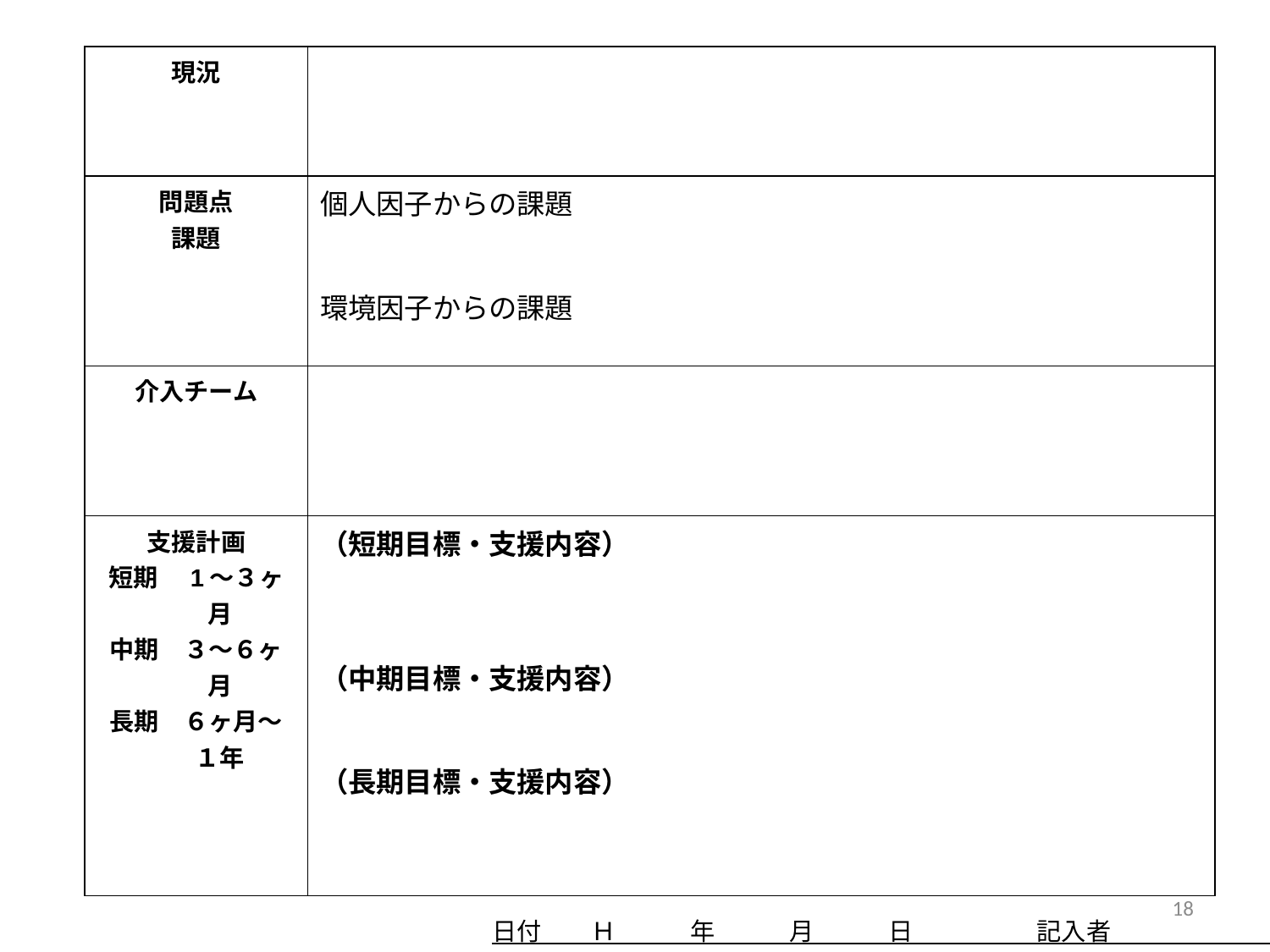

| 現況 |  |
| --- | --- |
| 問題点 課題 | 個人因子からの課題 環境因子からの課題 |
| 介入チーム |  |
| 支援計画 短期　1～３ヶ月 中期　３～６ヶ月 長期　６ヶ月～１年 | （短期目標・支援内容） （中期目標・支援内容） （長期目標・支援内容） |
18
日付　　Ｈ　　　年　　　月　　　日　　　　　記入者